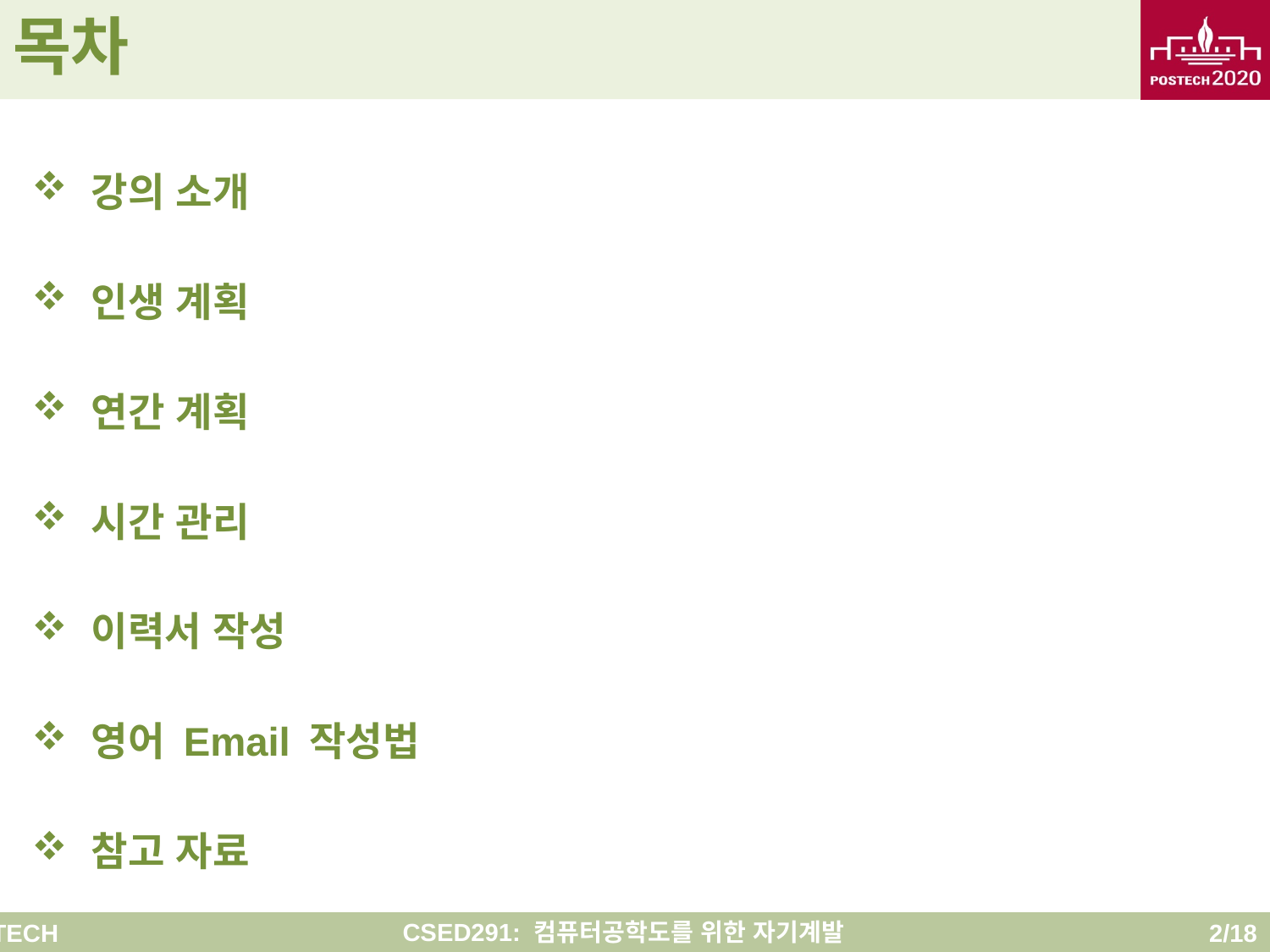

# 목차
강의 소개
인생 계획
연간 계획
시간 관리
이력서 작성
영어 Email 작성법
참고 자료